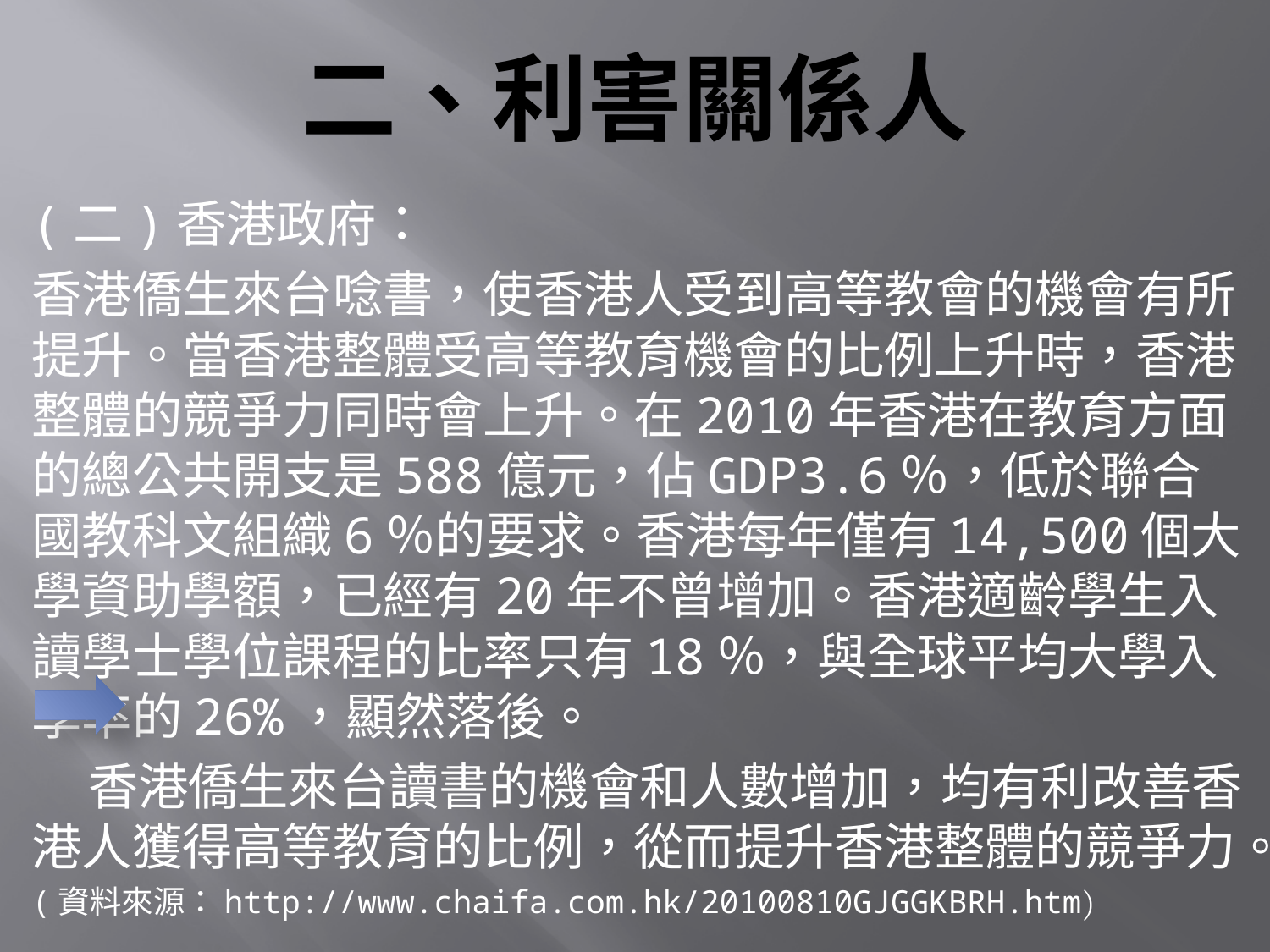

# 二、利害關係人
(二)香港政府：
香港僑生來台唸書，使香港人受到高等教會的機會有所提升。當香港整體受高等教育機會的比例上升時，香港整體的競爭力同時會上升。在2010年香港在教育方面的總公共開支是588億元，佔GDP3.6％，低於聯合國教科文組織6％的要求。香港每年僅有14,500個大學資助學額，已經有20年不曾增加。香港適齡學生入讀學士學位課程的比率只有18％，與全球平均大學入學率的26%，顯然落後。
    香港僑生來台讀書的機會和人數增加，均有利改善香港人獲得高等教育的比例，從而提升香港整體的競爭力。
(資料來源：http://www.chaifa.com.hk/20100810GJGGKBRH.htm)